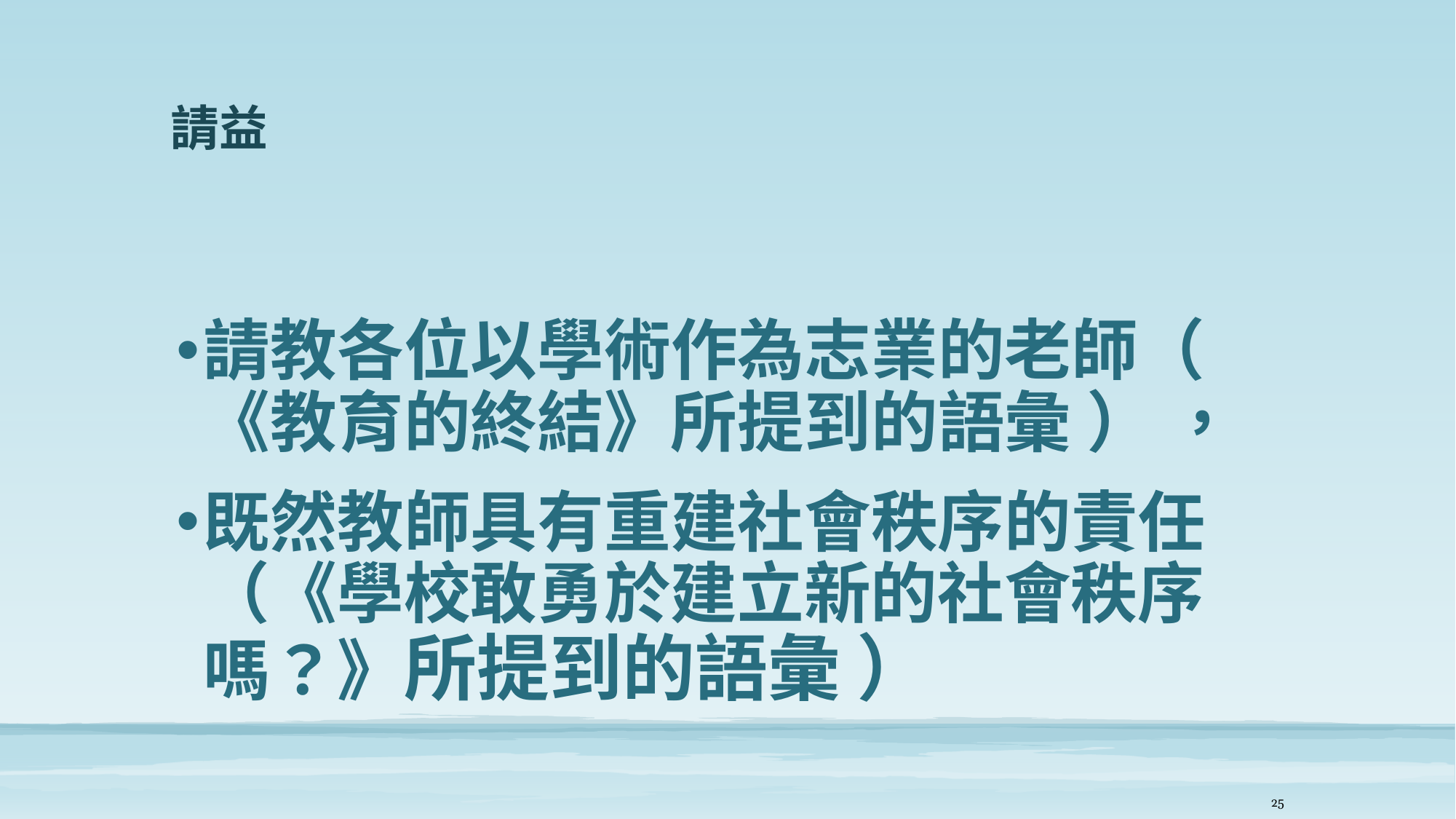

# 請益

請教各位以學術作為志業的老師（ 《教育的終結》所提到的語彙 ） ，
既然教師具有重建社會秩序的責任（《學校敢勇於建立新的社會秩序嗎？》所提到的語彙 ）

25